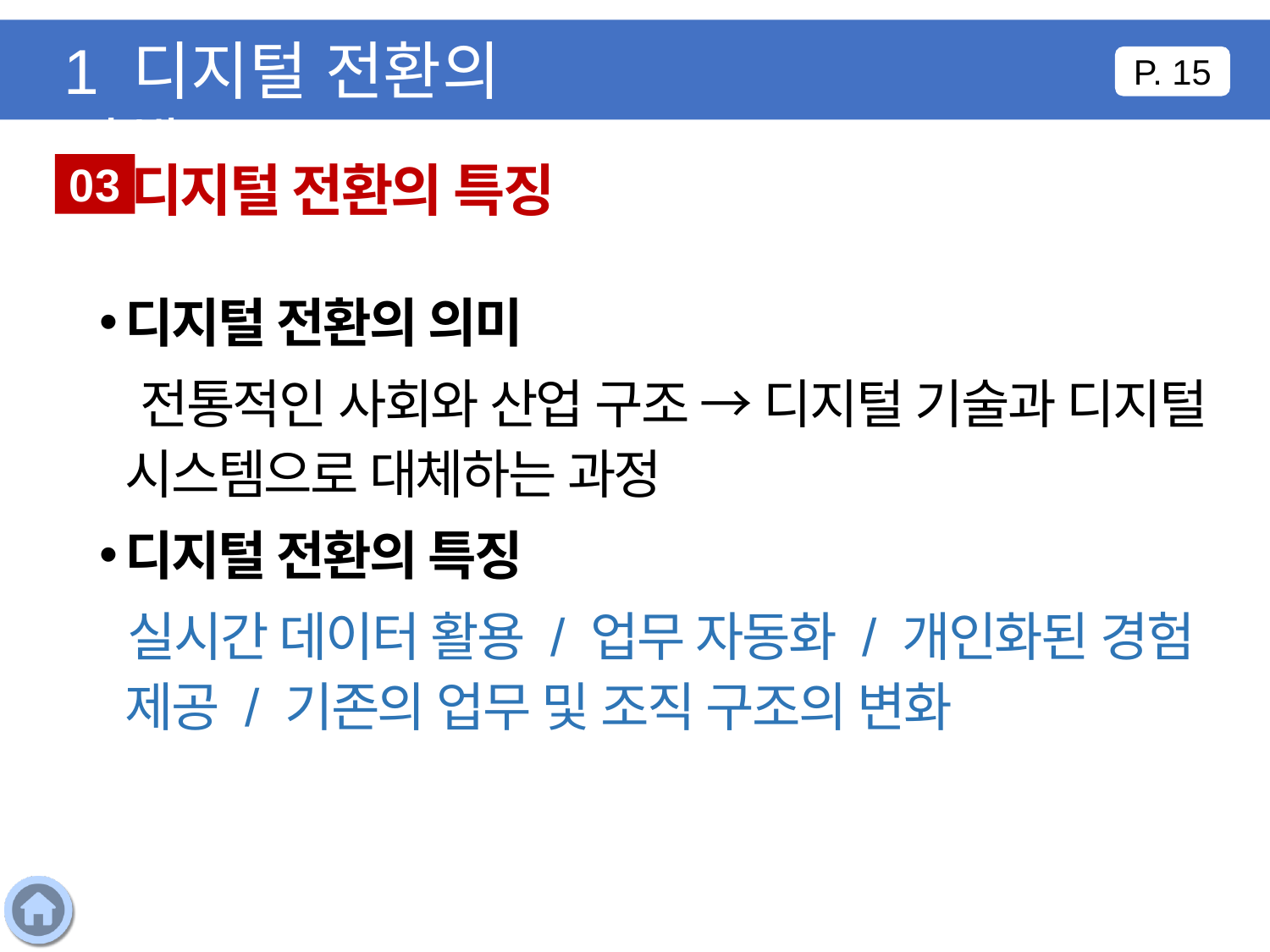

1 디지털 전환의 이해
P. 15
디지털 전환의 특징
03
디지털 전환의 의미
  전통적인 사회와 산업 구조 → 디지털 기술과 디지털 시스템으로 대체하는 과정
디지털 전환의 특징
 실시간 데이터 활용 / 업무 자동화 / 개인화된 경험 제공 / 기존의 업무 및 조직 구조의 변화